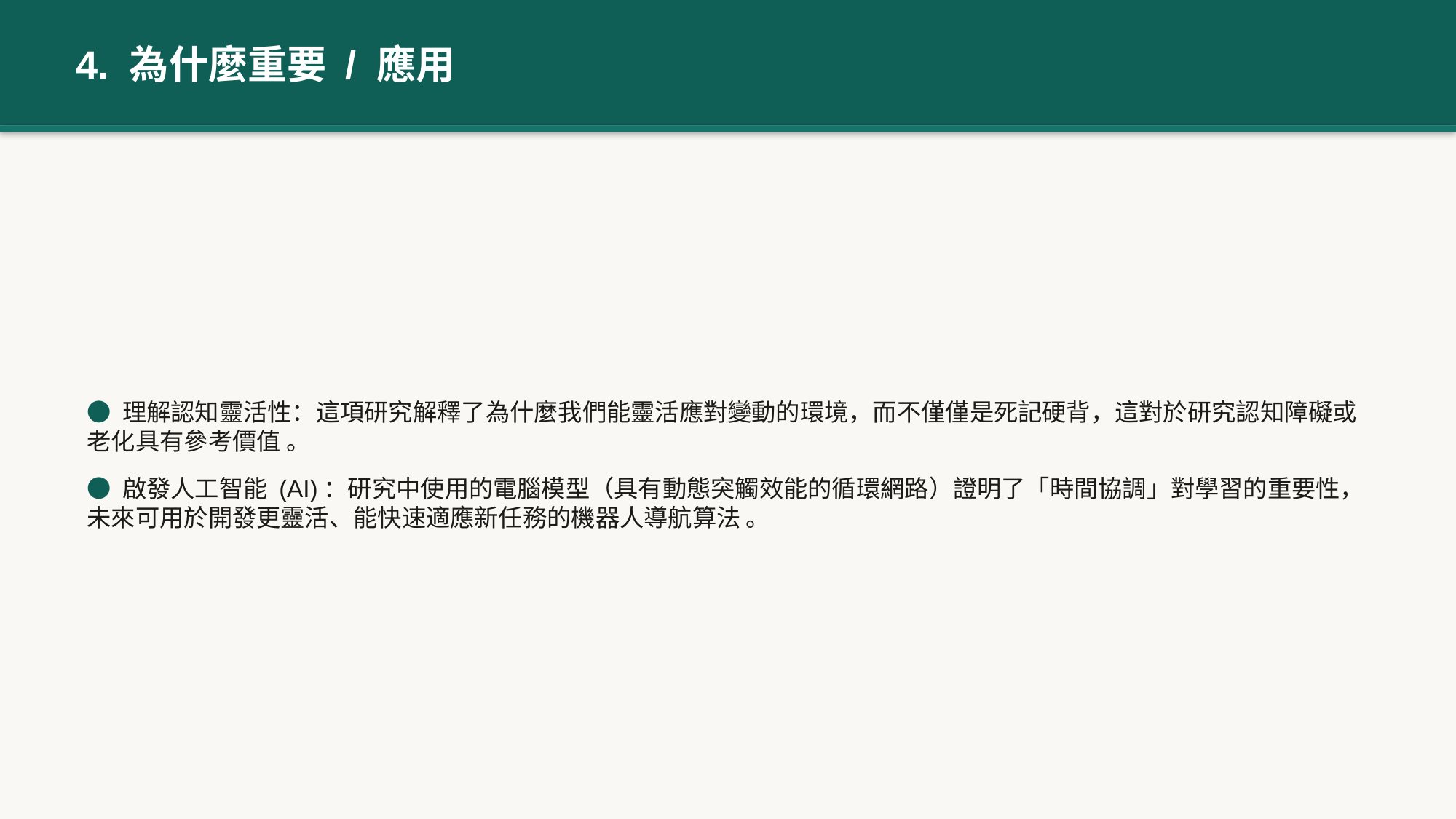

4. 為什麼重要 / 應用

● 理解認知靈活性：這項研究解釋了為什麼我們能靈活應對變動的環境，而不僅僅是死記硬背，這對於研究認知障礙或老化具有參考價值 。
● 啟發人工智能 (AI)：研究中使用的電腦模型（具有動態突觸效能的循環網路）證明了「時間協調」對學習的重要性，未來可用於開發更靈活、能快速適應新任務的機器人導航算法 。